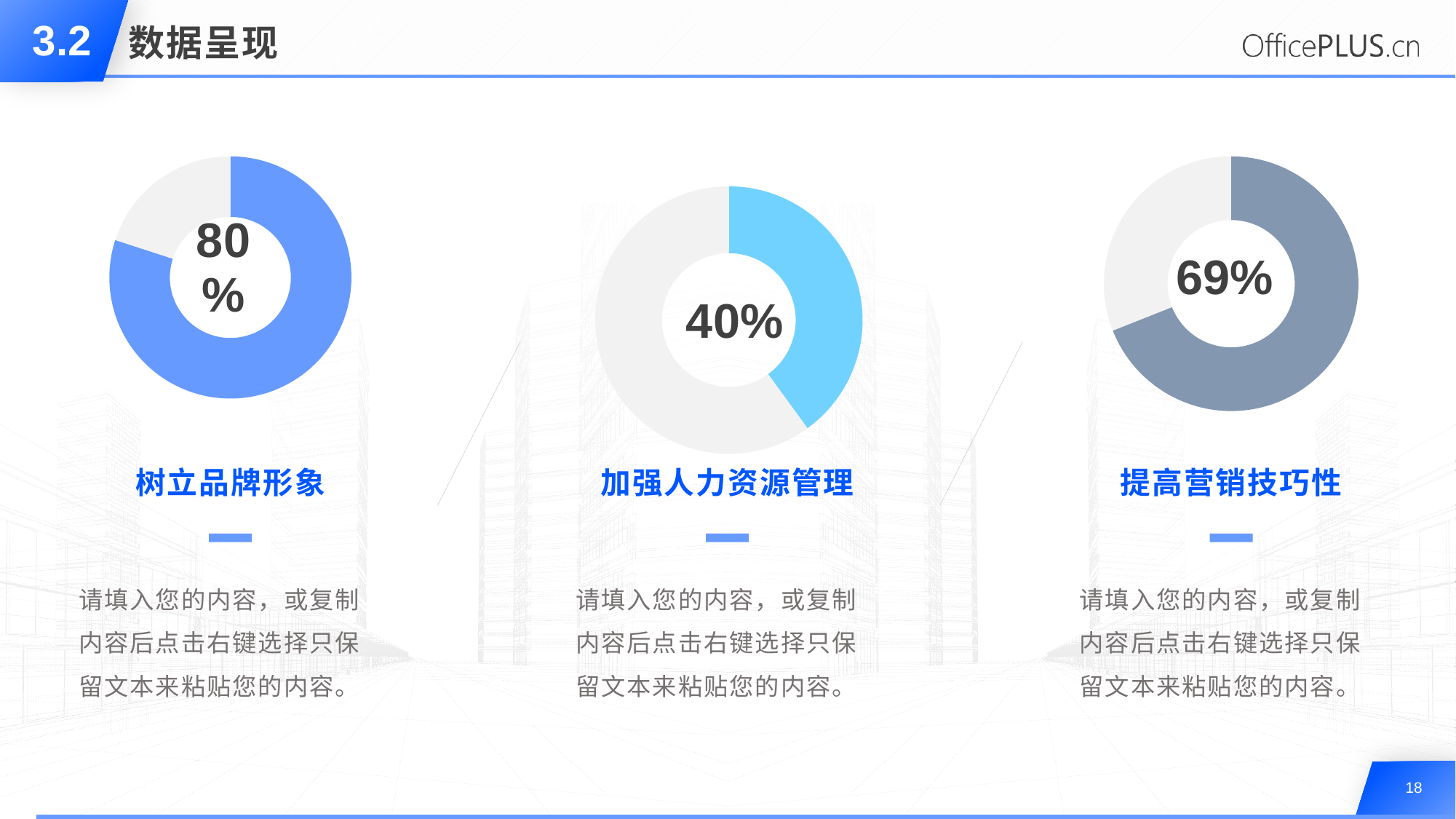

3.2
# 数据呈现

### Chart

| Category | 数值 |
|---|---|
| 项目1 | 8.0 |
| 项目2 | 2.0 |

### Chart

| Category | 数值 |
|---|---|
| 项目1 | 4.0 |
| 项目2 | 6.0 |

### Chart

| Category | 数值 |
|---|---|
| 项目1 | 6.9 |
| 项目2 | 3.1 |
树立品牌形象
加强人力资源管理
提高营销技巧性

请填入您的内容，或复制内容后点击右键选择只保留文本来粘贴您的内容。
请填入您的内容，或复制内容后点击右键选择只保留文本来粘贴您的内容。
请填入您的内容，或复制内容后点击右键选择只保留文本来粘贴您的内容。
18